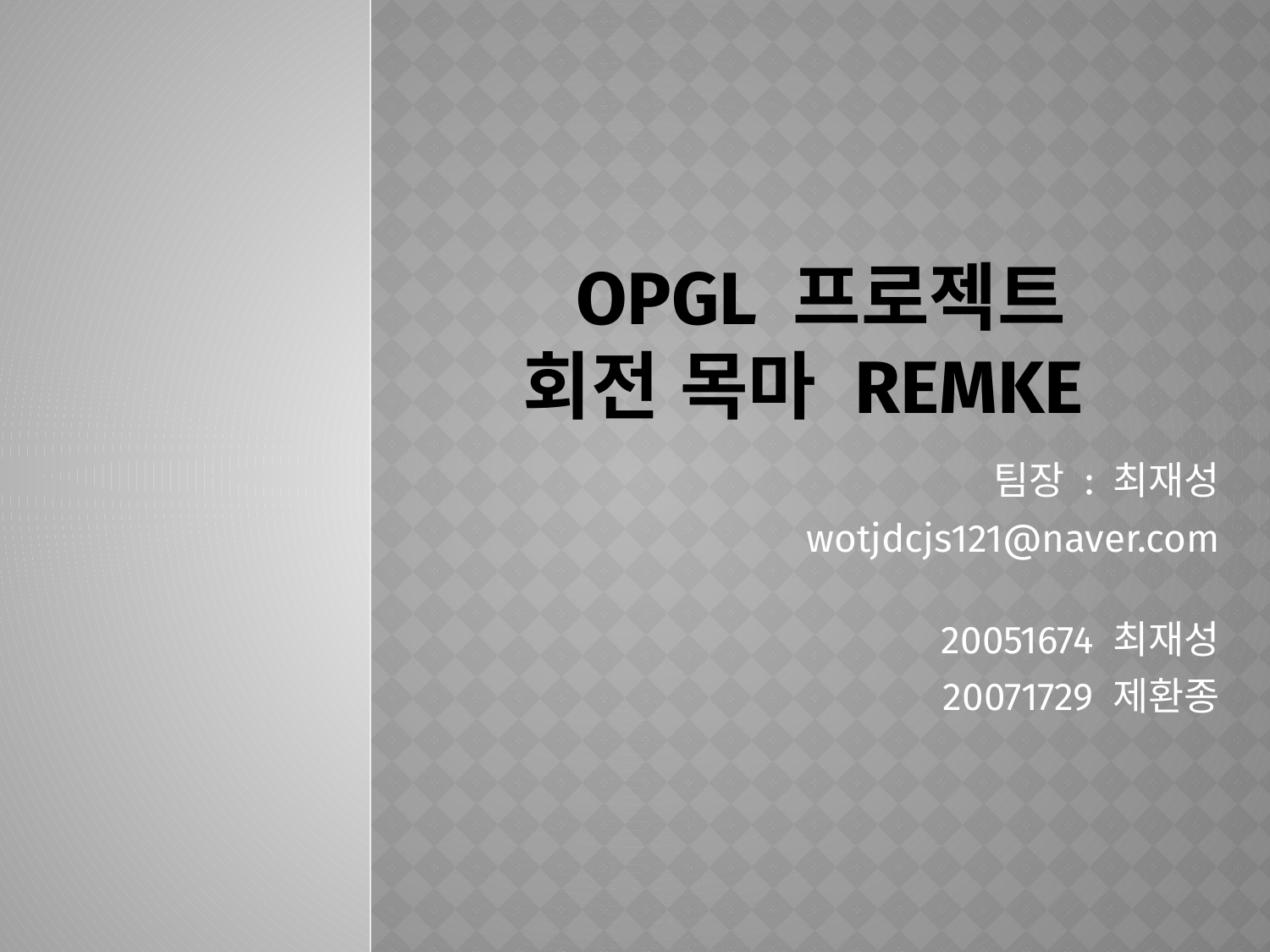

# Opgl 프로젝트 회전 목마 Remke
팀장 : 최재성
wotjdcjs121@naver.com
20051674 최재성
20071729 제환종